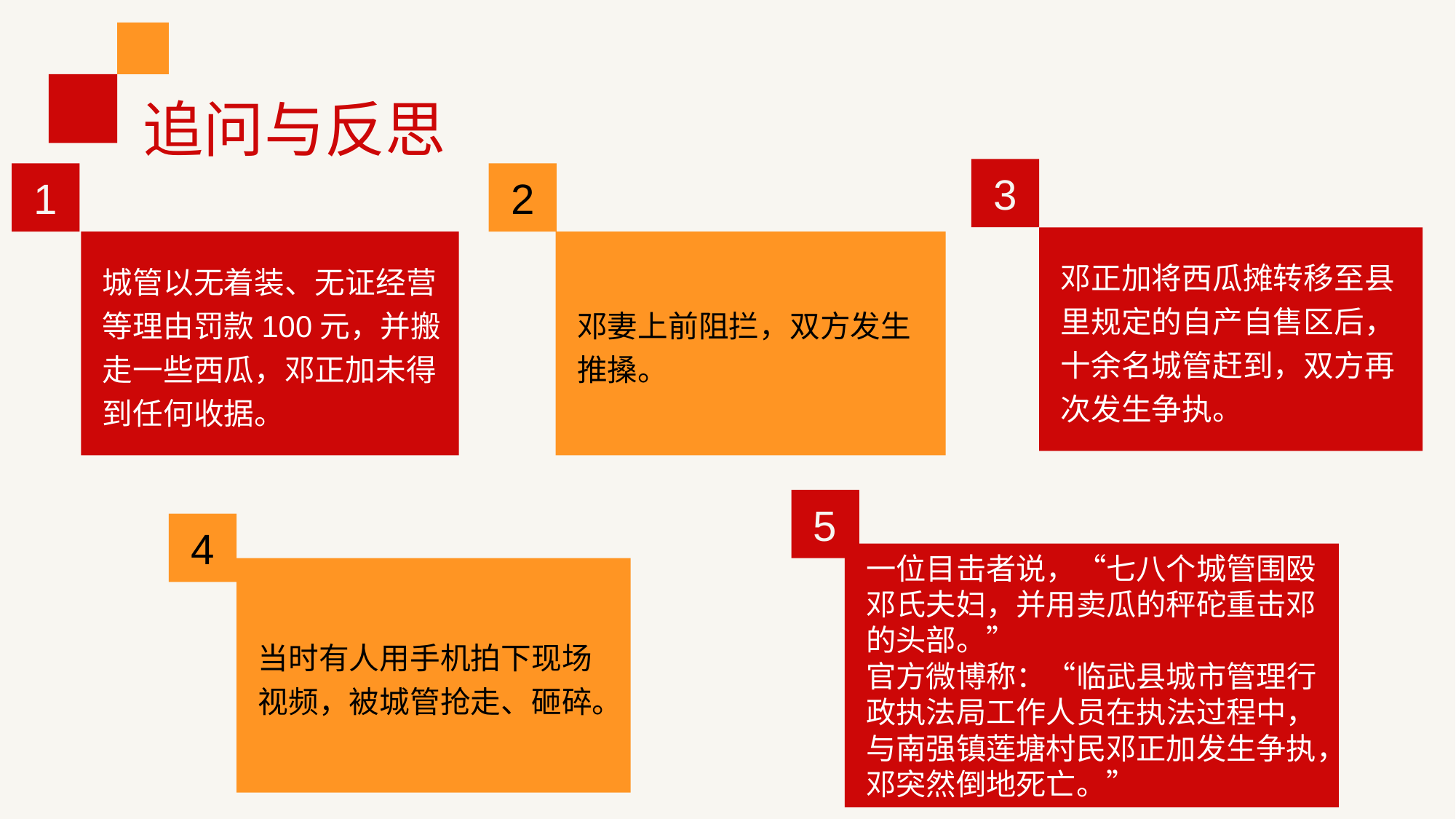

追问与反思
3
1
2
邓正加将西瓜摊转移至县里规定的自产自售区后，十余名城管赶到，双方再次发生争执。
城管以无着装、无证经营等理由罚款100元，并搬走一些西瓜，邓正加未得到任何收据。
邓妻上前阻拦，双方发生推搡。
5
4
一位目击者说，“七八个城管围殴邓氏夫妇，并用卖瓜的秤砣重击邓的头部。”
官方微博称：“临武县城市管理行政执法局工作人员在执法过程中，与南强镇莲塘村民邓正加发生争执，邓突然倒地死亡。”
当时有人用手机拍下现场视频，被城管抢走、砸碎。